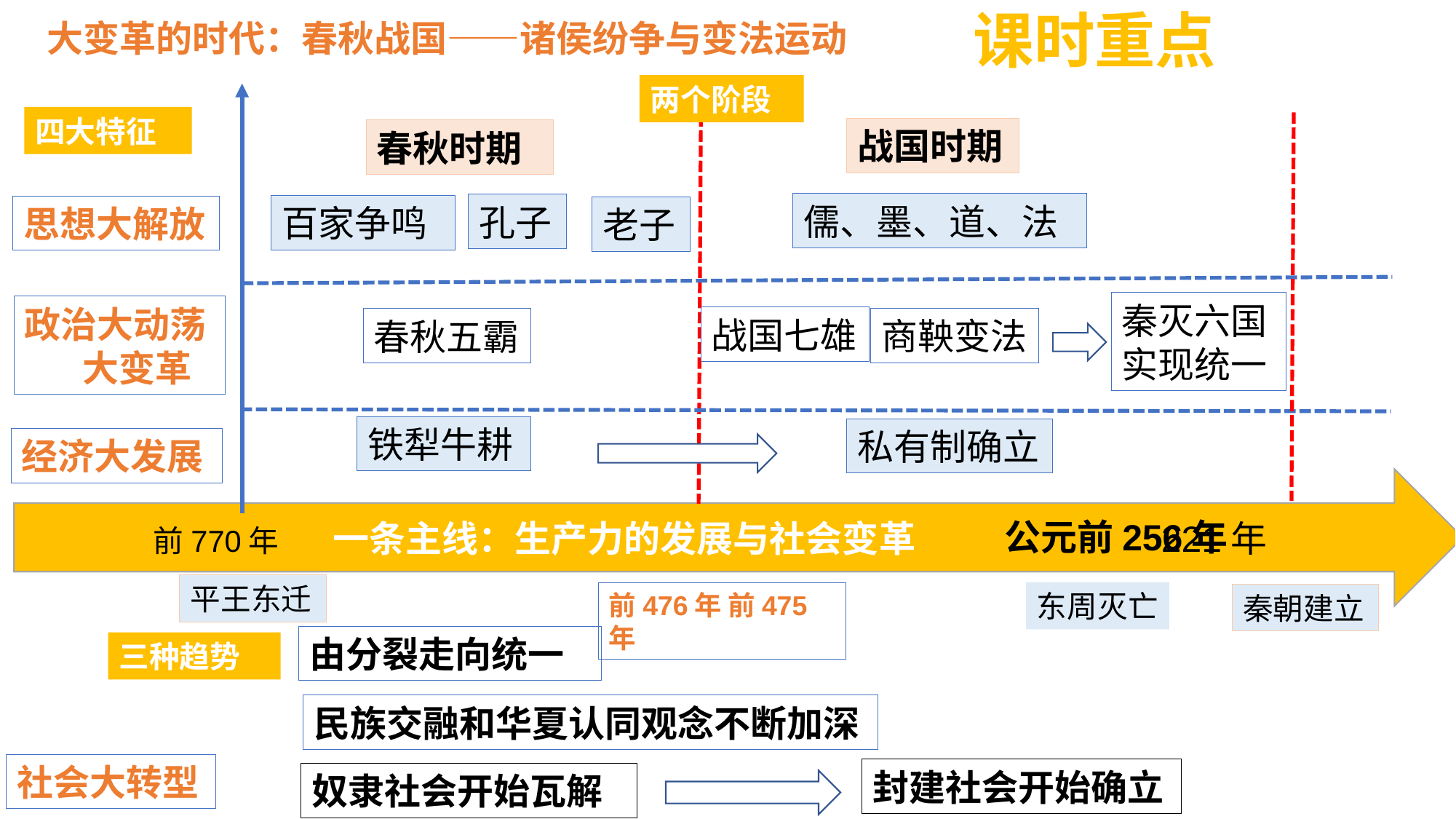

课时重点
大变革的时代：春秋战国——诸侯纷争与变法运动
两个阶段
四大特征
战国时期
春秋时期
儒、墨、道、法
孔子
百家争鸣
思想大解放
老子
秦灭六国实现统一
政治大动荡
      大变革
战国七雄
商鞅变法
春秋五霸

铁犁牛耕
私有制确立
经济大发展

                  前770年        一条主线：生产力的发展与社会变革                             221年
公元前256年
平王东迁
东周灭亡
前476年 前475年
秦朝建立
由分裂走向统一
三种趋势
民族交融和华夏认同观念不断加深
社会大转型
封建社会开始确立
奴隶社会开始瓦解